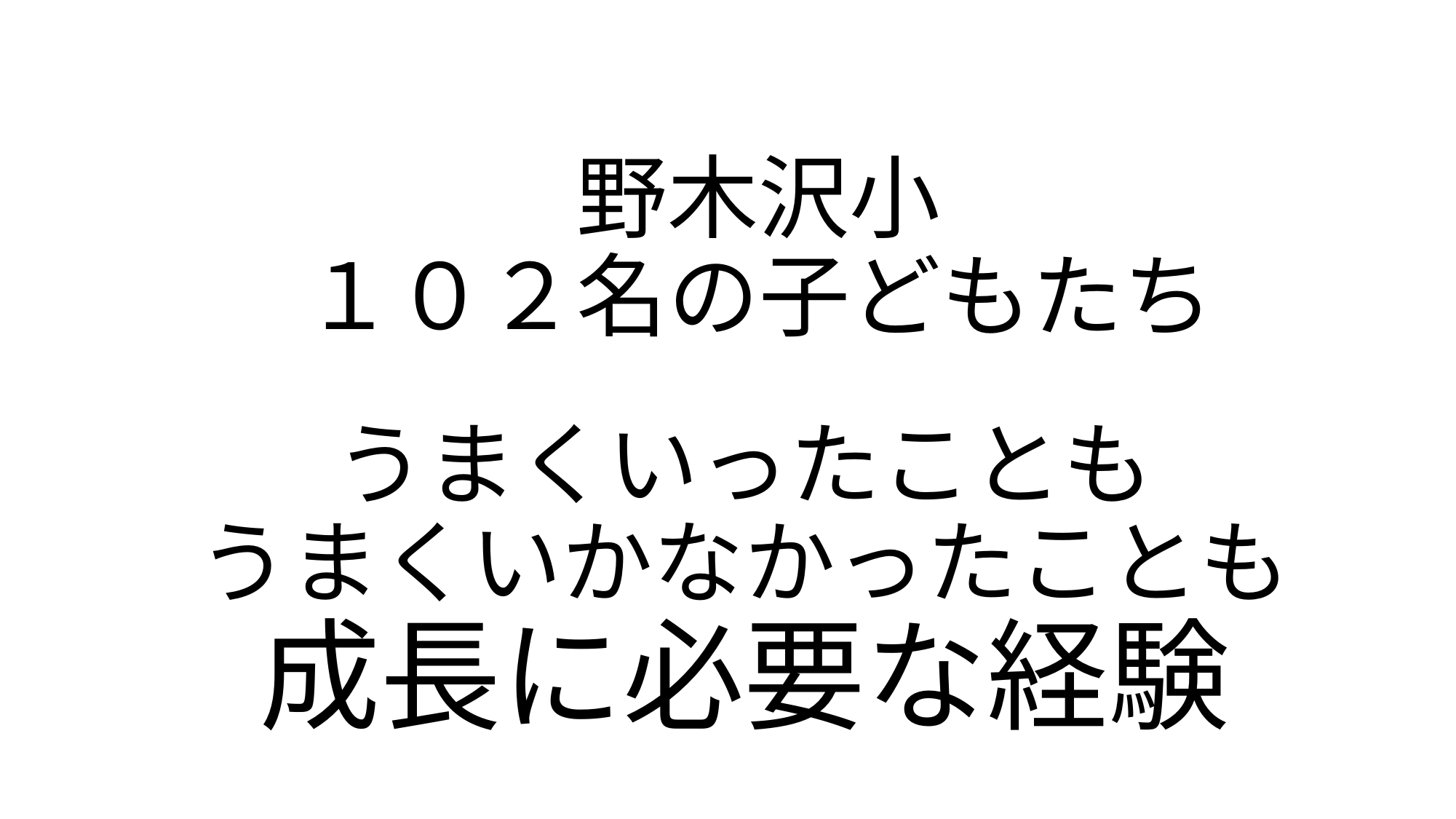

# 野木沢小 １０２名の子どもたち
うまくいったことも
うまくいかなかったことも
成長に必要な経験